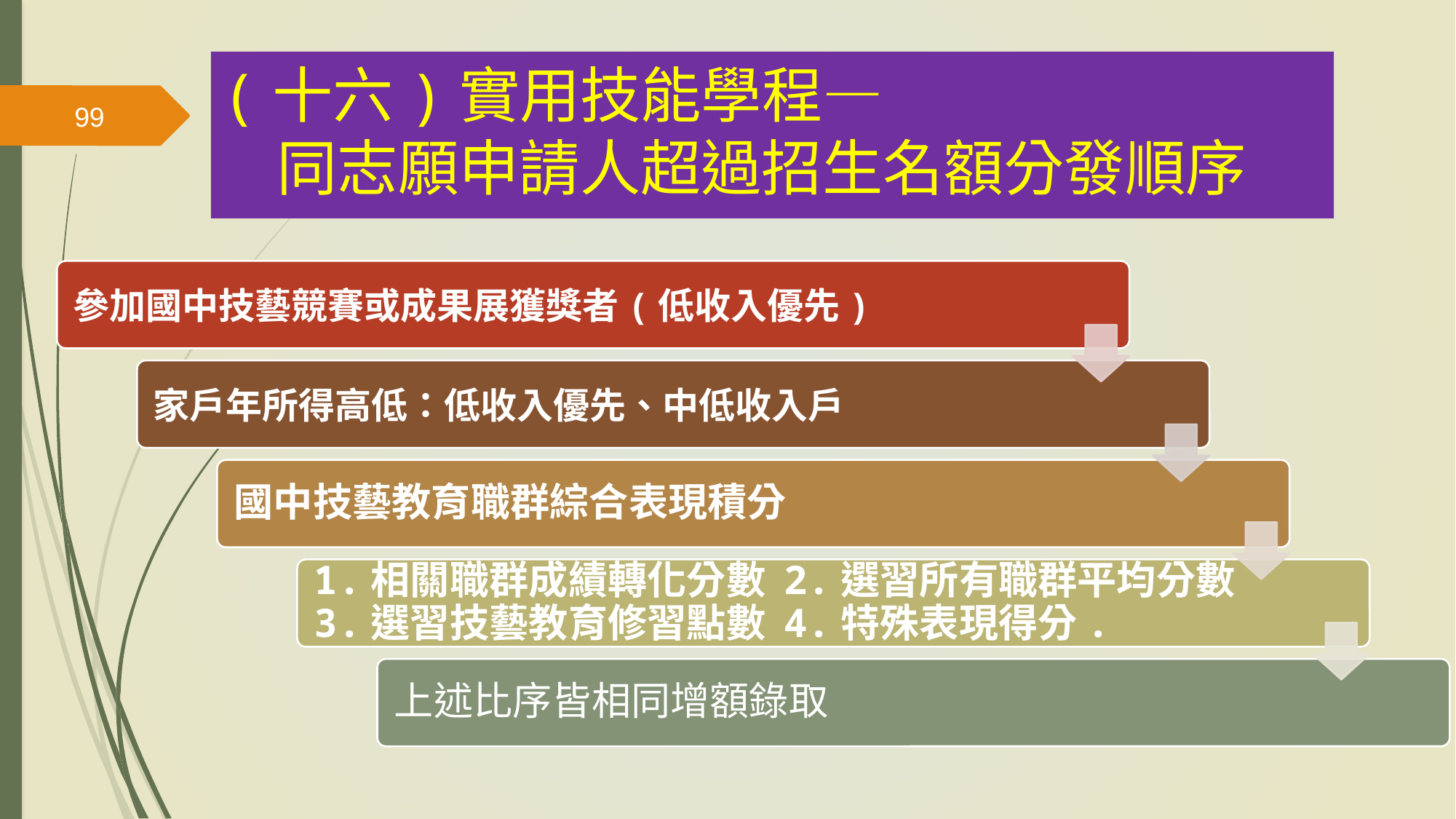

實用技能學程
(十六)實用技能學程—
   同志願申請人超過招生名額分發順序

99
參加國中技藝競賽或成果展獲獎者(低收入優先)
家戶年所得高低：低收入優先、中低收入戶
國中技藝教育職群綜合表現積分
1.相關職群成績轉化分數 2.選習所有職群平均分數
3.選習技藝教育修習點數 4.特殊表現得分.
上述比序皆相同增額錄取